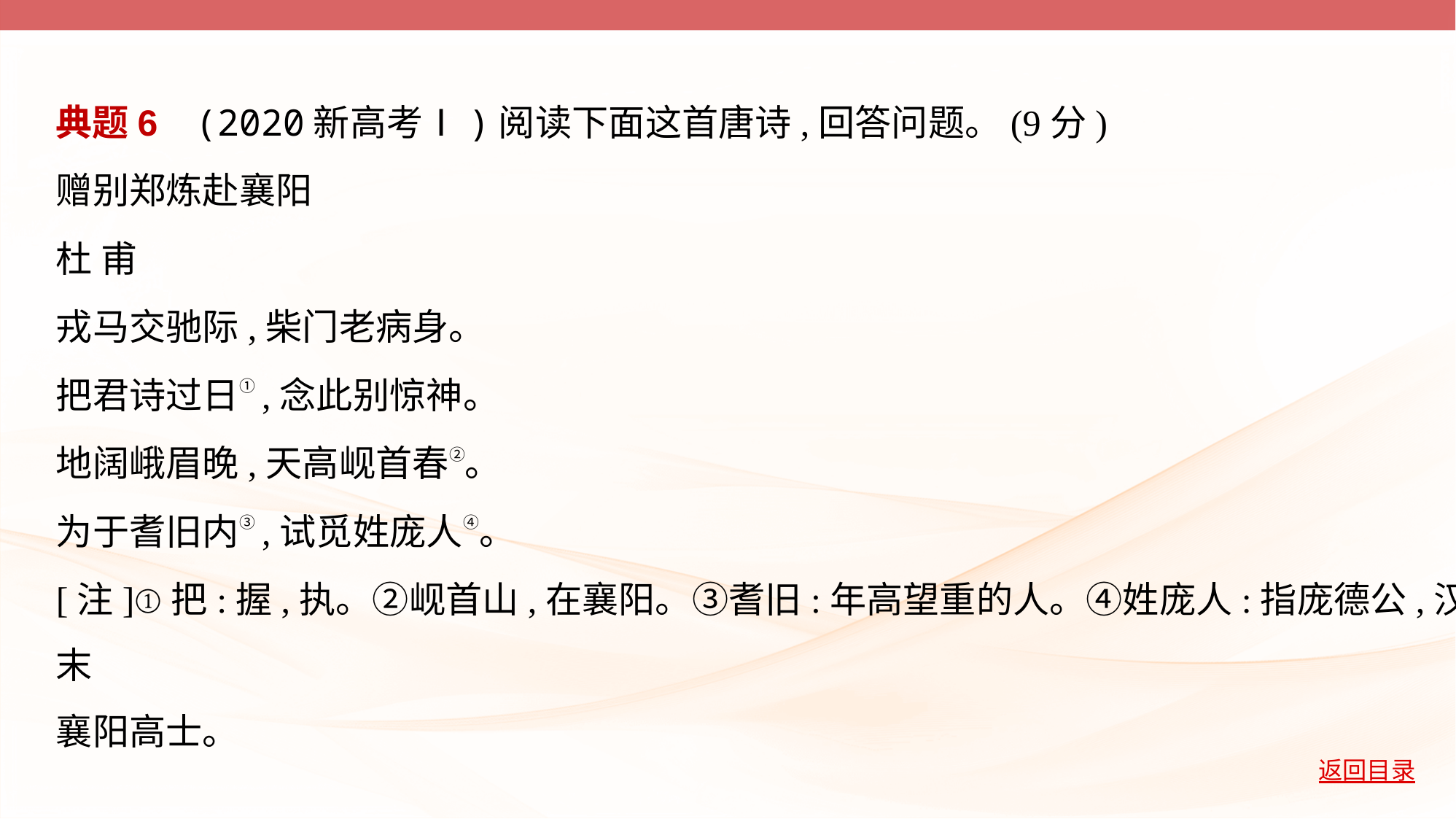

典题6    (2020新高考Ⅰ)阅读下面这首唐诗,回答问题。(9分)
赠别郑炼赴襄阳
杜 甫
戎马交驰际,柴门老病身。
把君诗过日①,念此别惊神。
地阔峨眉晚,天高岘首春②。
为于耆旧内③,试觅姓庞人④。
[注]①把:握,执。②岘首山,在襄阳。③耆旧:年高望重的人。④姓庞人:指庞德公,汉末
襄阳高士。